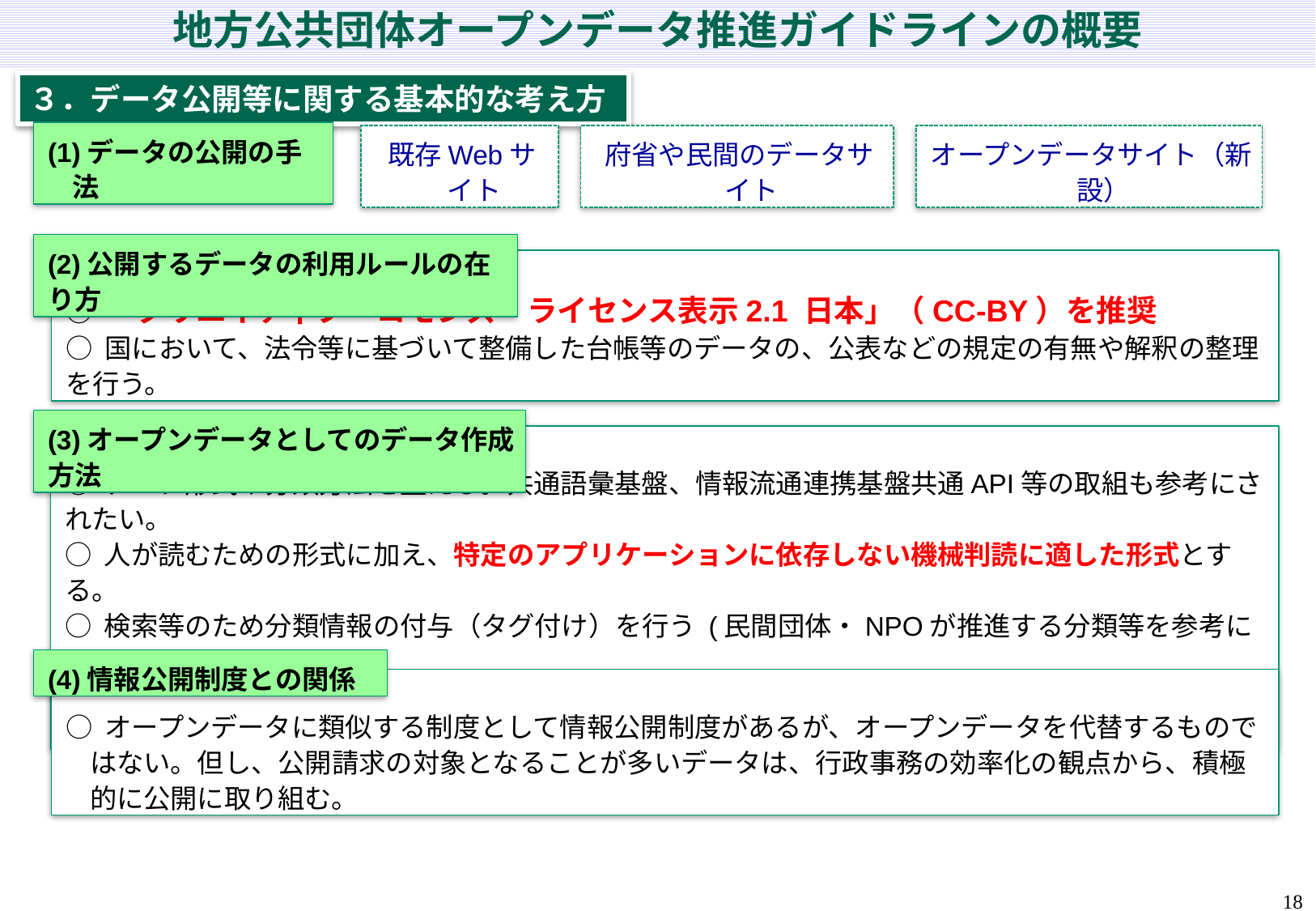

地方公共団体オープンデータ推進ガイドラインの概要
３．データ公開等に関する基本的な考え方
(1)データの公開の手法
既存Webサイト
府省や民間のデータサイト
オープンデータサイト（新設）
(2)公開するデータの利用ルールの在り方

○ 「クリエイティブ・コモンズ・ライセンス表示2.1 日本」（CC-BY）を推奨
○ 国において、法令等に基づいて整備した台帳等のデータの、公表などの規定の有無や解釈の整理を行う。
(3)オープンデータとしてのデータ作成方法

○ データ形式や分類方法を整える。共通語彙基盤、情報流通連携基盤共通API等の取組も参考にされたい。
○ 人が読むための形式に加え、特定のアプリケーションに依存しない機械判読に適した形式とする。
○ 検索等のため分類情報の付与（タグ付け）を行う (民間団体・NPOが推進する分類等を参考にされたい) 。
○ データの信頼性確保や改ざんリスクは、利用ルールによる禁止、元データの公開継続等で対応する。
(4)情報公開制度との関係

○ オープンデータに類似する制度として情報公開制度があるが、オープンデータを代替するものではない。但し、公開請求の対象となることが多いデータは、行政事務の効率化の観点から、積極的に公開に取り組む。
18